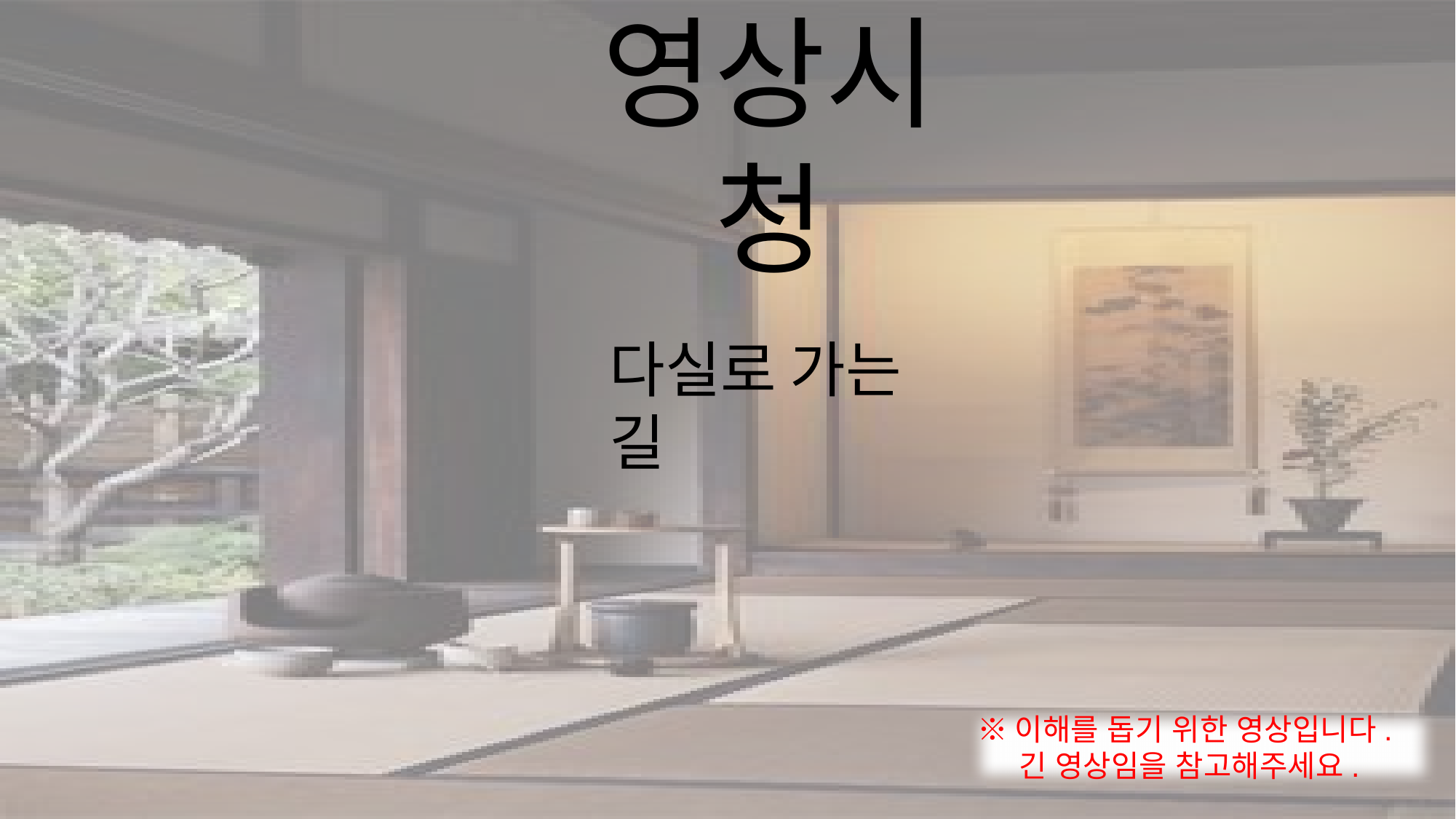

# 영상시청
다실로 가는 길
※이해를 돕기 위한 영상입니다.
    긴 영상임을 참고해주세요.